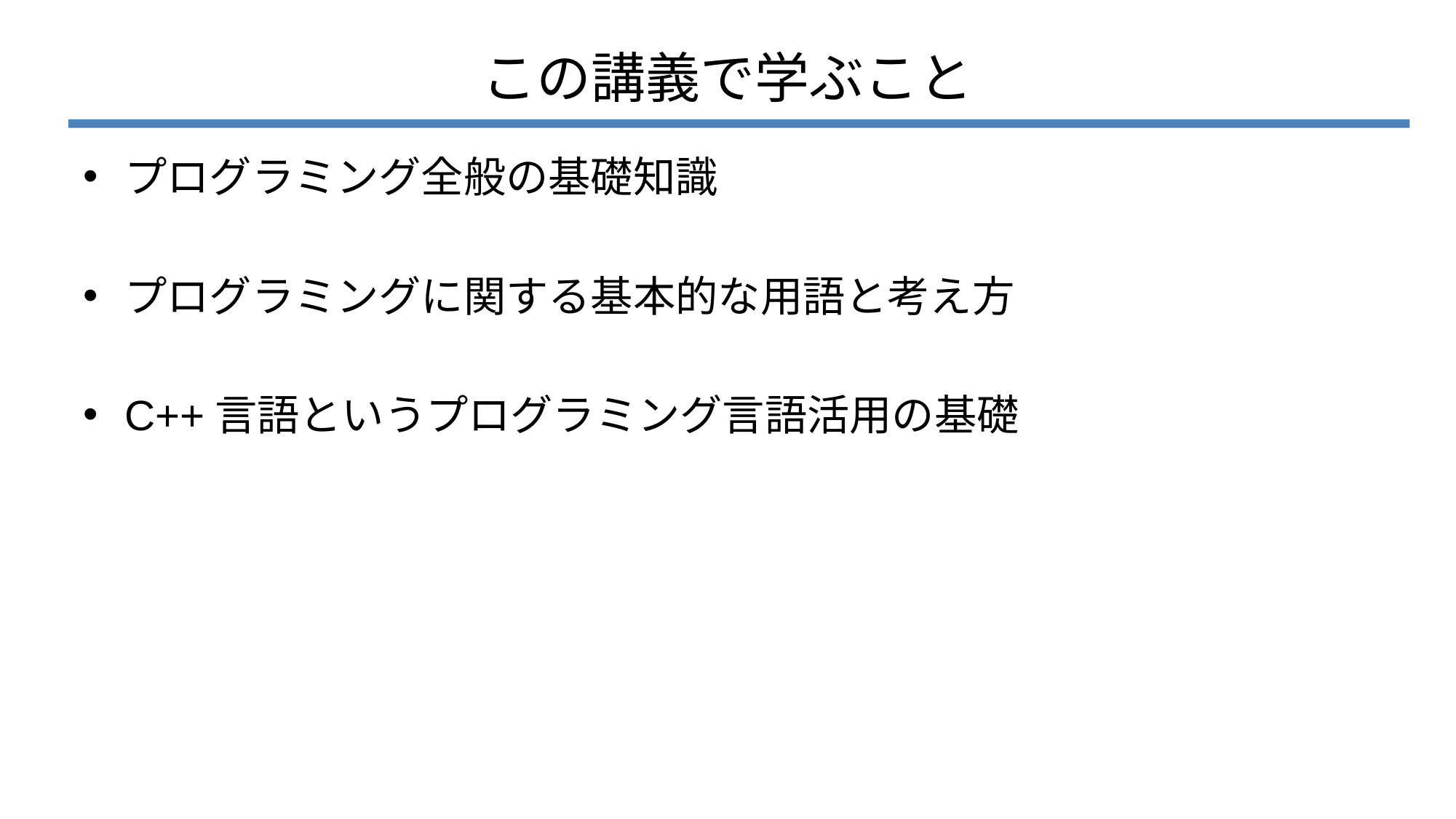

# この講義で学ぶこと
プログラミング全般の基礎知識

プログラミングに関する基本的な用語と考え方

C++言語というプログラミング言語活用の基礎